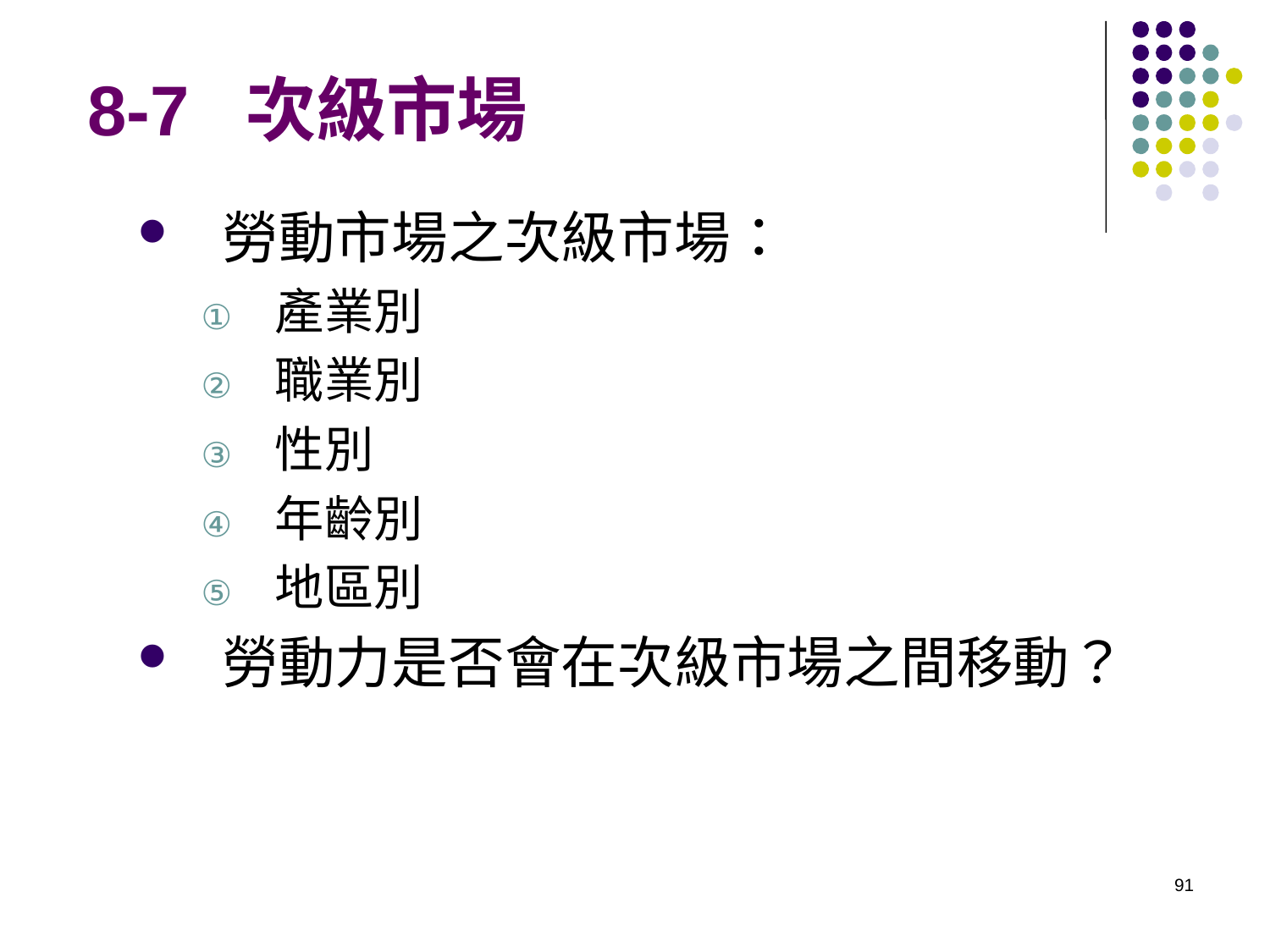

# 8-7  次級市場
勞動市場之次級市場：
產業別
職業別
性別
年齡別
地區別
勞動力是否會在次級市場之間移動？
91